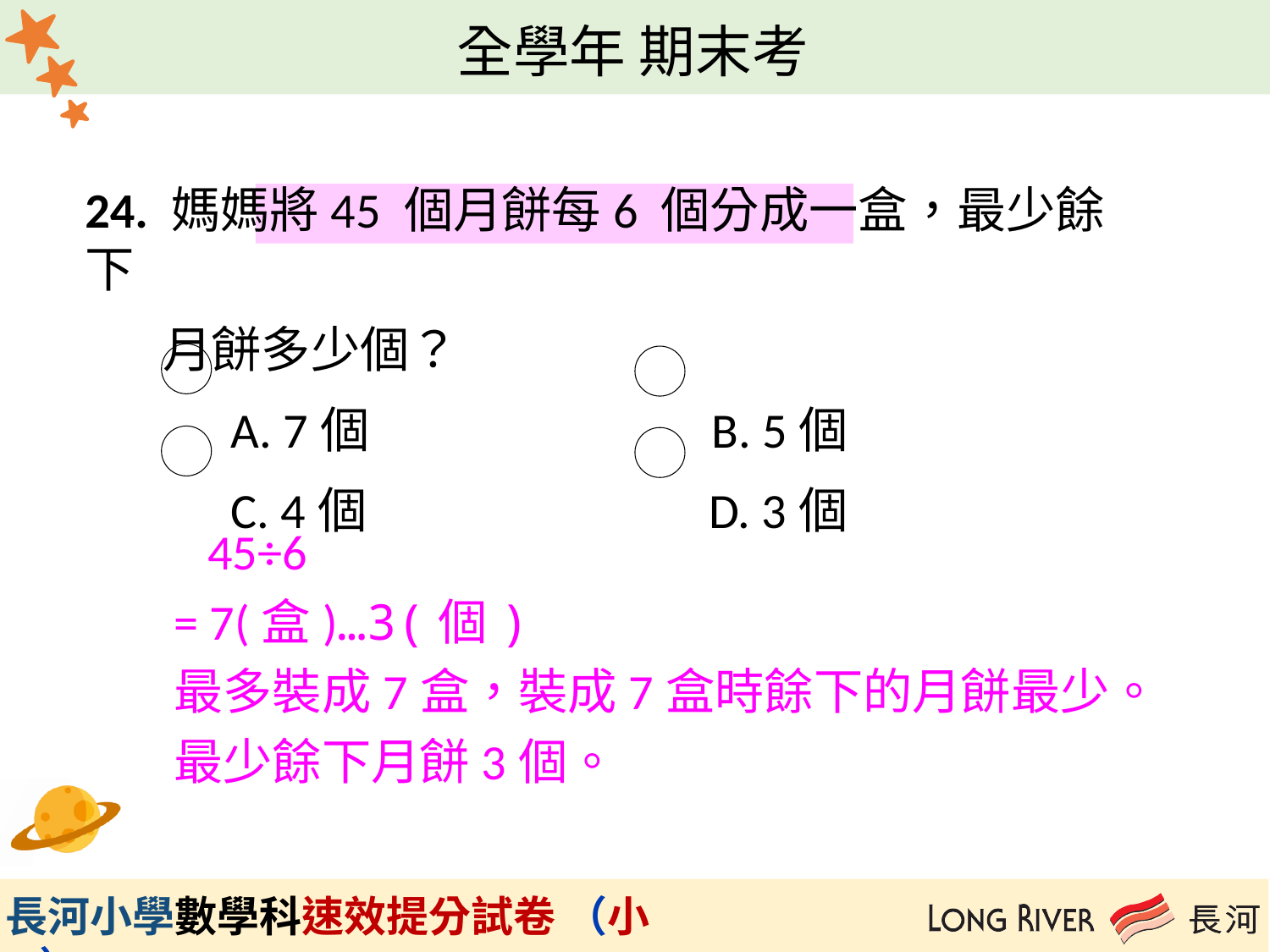

24. 媽媽將45 個月餅每6 個分成一盒，最少餘下
      月餅多少個？
             A. 7個                              B. 5個
             C. 4個                              D. 3個

   45÷6
= 7(盒)…3(個)
最多裝成7盒，裝成7盒時餘下的月餅最少。
最少餘下月餅3個。